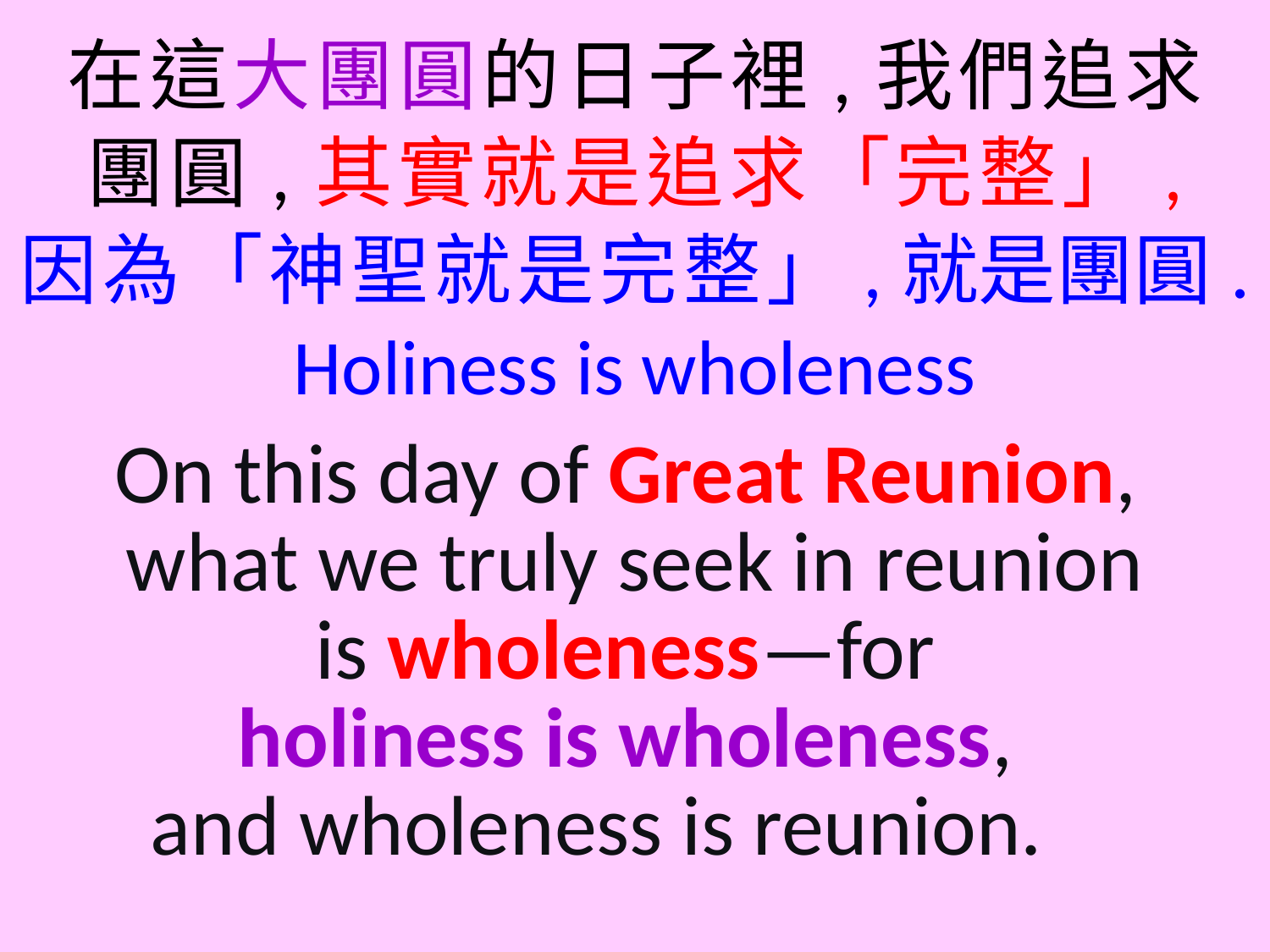

在這大團圓的日子裡,我們追求
團圓,其實就是追求「完整」,
因為「神聖就是完整」,就是團圓. Holiness is wholeness
On this day of Great Reunion,
what we truly seek in reunion is wholeness—for
holiness is wholeness,
and wholeness is reunion.